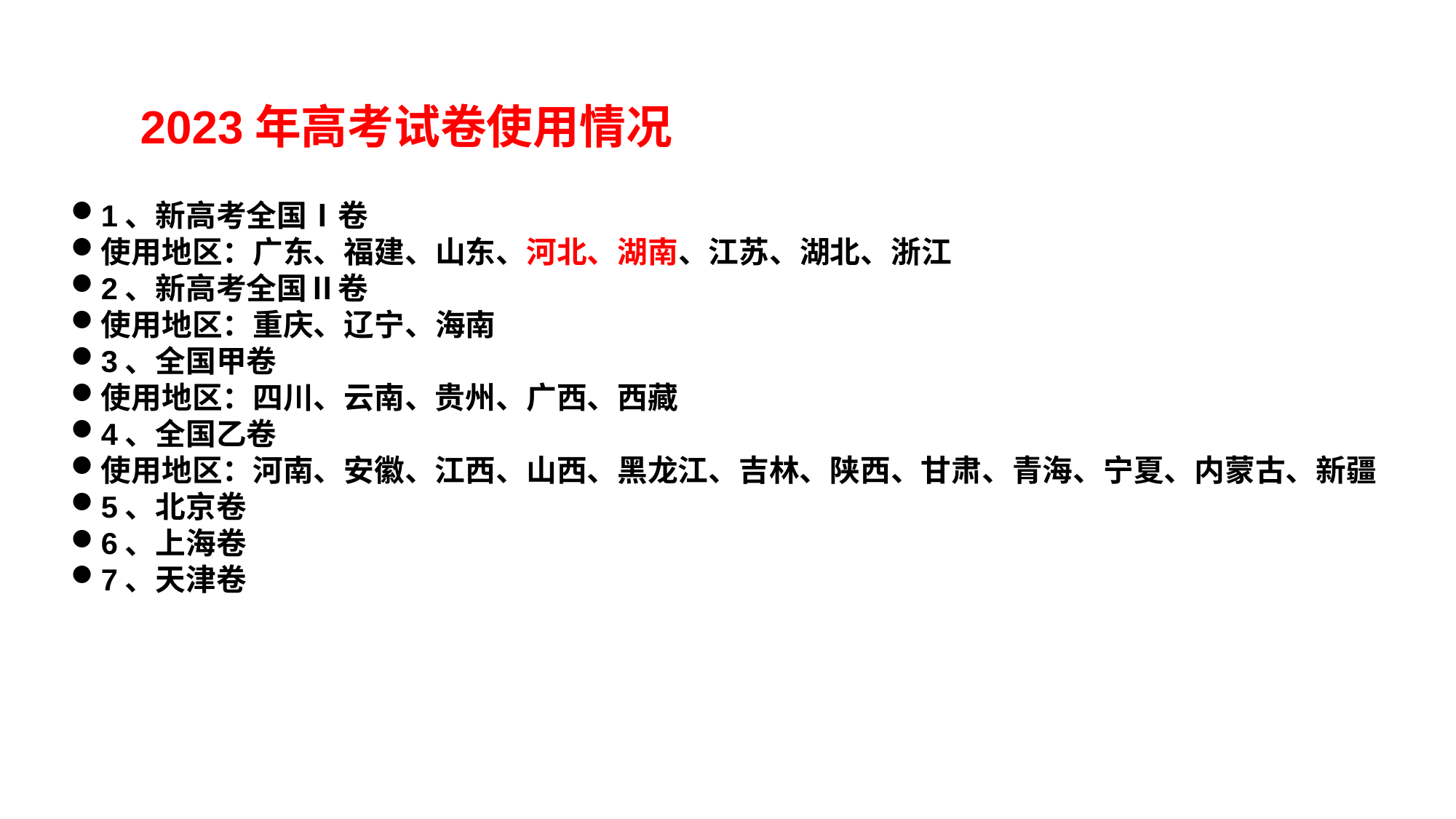

# 2023年高考试卷使用情况
1、新高考全国Ⅰ卷
使用地区：广东、福建、山东、河北、湖南、江苏、湖北、浙江
2、新高考全国Ⅱ卷
使用地区：重庆、辽宁、海南
3、全国甲卷
使用地区：四川、云南、贵州、广西、西藏
4、全国乙卷
使用地区：河南、安徽、江西、山西、黑龙江、吉林、陕西、甘肃、青海、宁夏、内蒙古、新疆
5、北京卷
6、上海卷
7、天津卷